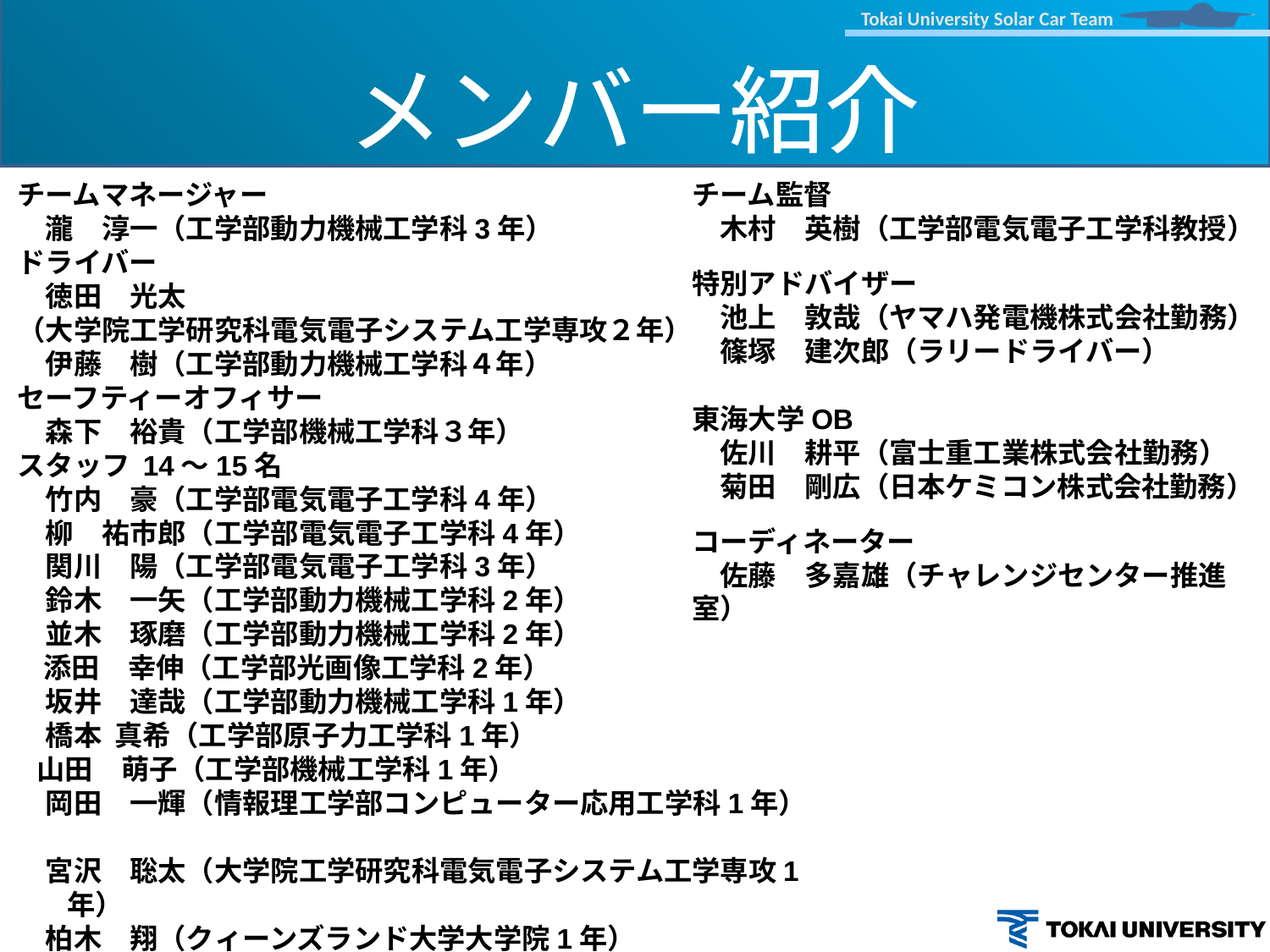

メンバー紹介
チームマネージャー
　瀧　淳一（工学部動力機械工学科3年）
ドライバー
　徳田　光太
（大学院工学研究科電気電子システム工学専攻２年）
　伊藤　樹（工学部動力機械工学科４年）
セーフティーオフィサー
　森下　裕貴（工学部機械工学科３年）
スタッフ 14～15名
　竹内　豪（工学部電気電子工学科4年）
　柳　祐市郎（工学部電気電子工学科4年）
　関川　陽（工学部電気電子工学科3年）
　鈴木　一矢（工学部動力機械工学科2年）
　並木　琢磨（工学部動力機械工学科2年）
 添田　幸伸（工学部光画像工学科2年）
　坂井　達哉（工学部動力機械工学科1年）
　橋本  真希（工学部原子力工学科1年）
  山田　萌子（工学部機械工学科1年）
　岡田　一輝（情報理工学部コンピューター応用工学科1年）
　宮沢　聡太（大学院工学研究科電気電子システム工学専攻1年）
　柏木　翔（クィーンズランド大学大学院1年）
　サウジアラビア留学生　3名
チーム監督
　木村　英樹（工学部電気電子工学科教授）

特別アドバイザー
　池上　敦哉（ヤマハ発電機株式会社勤務）
　篠塚　建次郎（ラリードライバー）

東海大学OB
　佐川　耕平（富士重工業株式会社勤務）
　菊田　剛広（日本ケミコン株式会社勤務）

コーディネーター
　佐藤　多嘉雄（チャレンジセンター推進室）